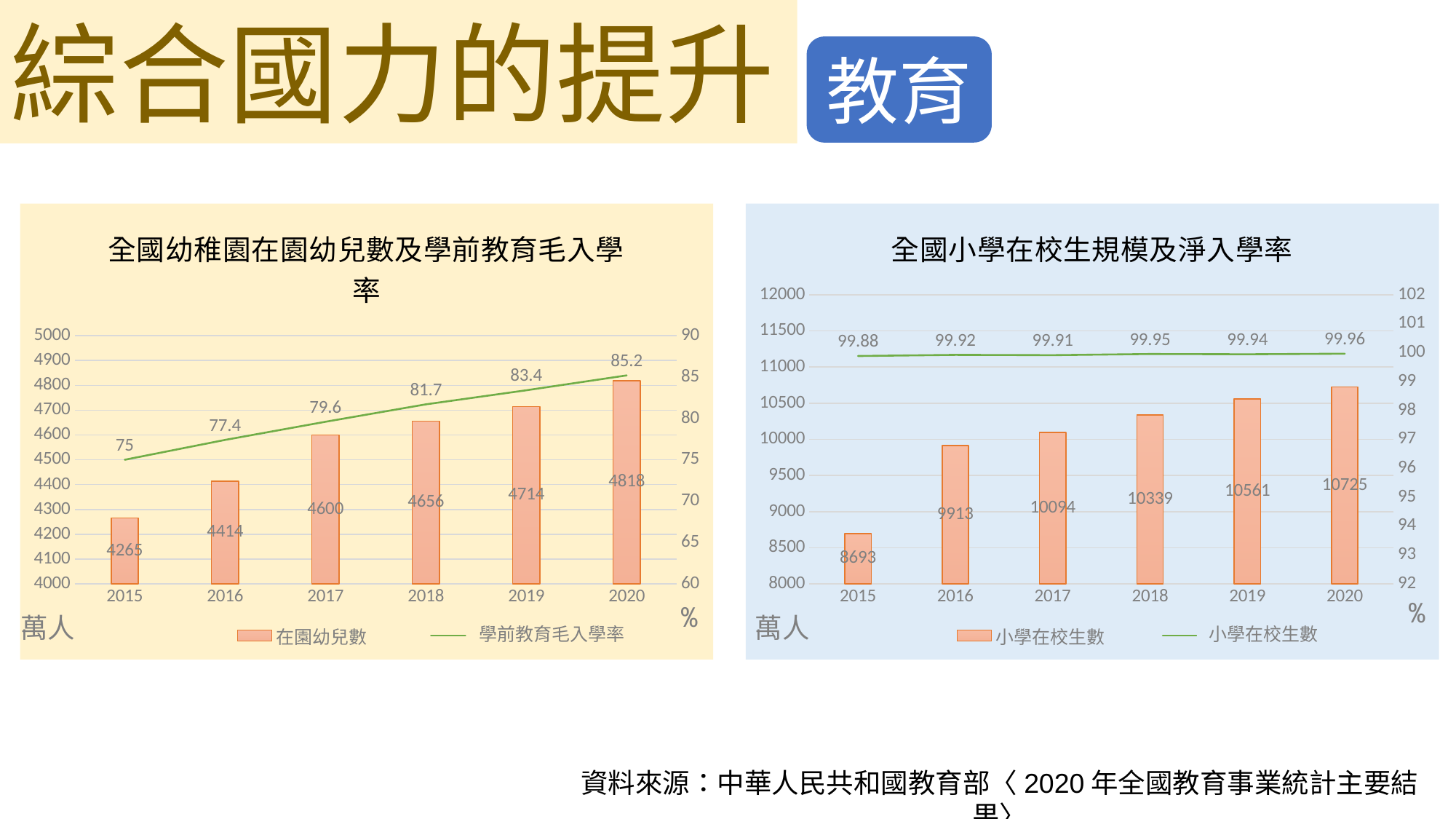

綜合國力的提升
教育

### Chart: 全國幼稚園在園幼兒數及學前教育毛入學率

| Category | 在園幼兒數 | #REF! |
|---|---|---|
| 2015 | 4265.0 | 75.0 |
| 2016 | 4414.0 | 77.4 |
| 2017 | 4600.0 | 79.6 |
| 2018 | 4656.0 | 81.7 |
| 2019 | 4714.0 | 83.4 |
| 2020 | 4818.0 | 85.2 |
%
萬人
學前教育毛入學率

### Chart: 全國小學在校生規模及淨入學率

| Category | 小學在校生數 | #REF! |
|---|---|---|
| 2015 | 8693.0 | 99.88 |
| 2016 | 9913.0 | 99.92 |
| 2017 | 10094.0 | 99.91 |
| 2018 | 10339.0 | 99.95 |
| 2019 | 10561.0 | 99.94 |
| 2020 | 10725.0 | 99.96 |
%
萬人
小學在校生數
萬人
萬人
資料來源：中華人民共和國教育部〈2020年全國教育事業統計主要結果〉